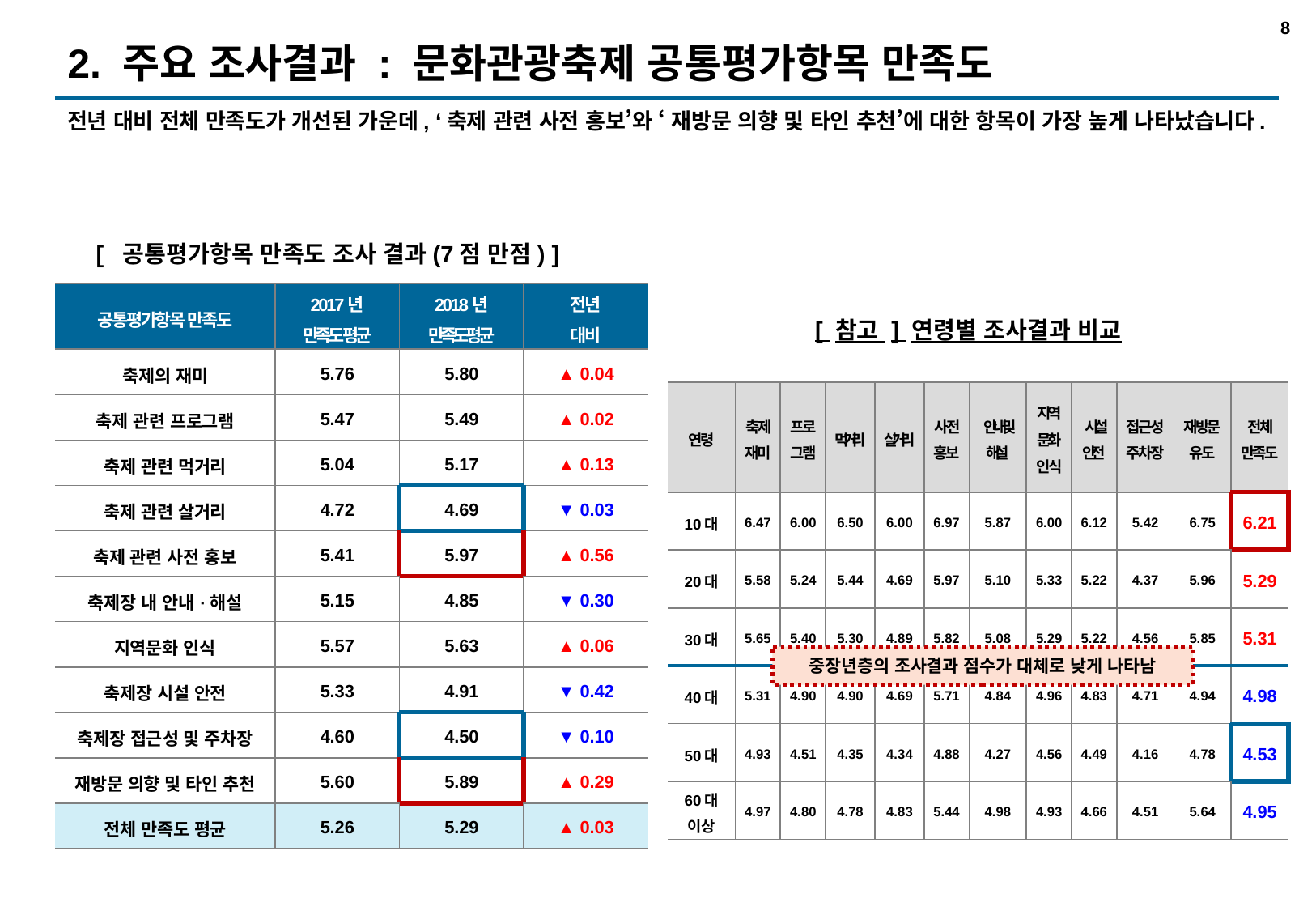

# 2. 주요 조사결과 : 문화관광축제 공통평가항목 만족도
전년 대비 전체 만족도가 개선된 가운데, ‘축제 관련 사전 홍보’와 ‘ 재방문 의향 및 타인 추천’에 대한 항목이 가장 높게 나타났습니다.
[  공통평가항목 만족도 조사 결과(7점 만점) ]
| 공통평가항목 만족도 | 2017년 만족도 평균 | 2018년 만족도 평균 | 전년 대비 |
| --- | --- | --- | --- |
| 축제의 재미 | 5.76 | 5.80 | ▲ 0.04 |
| 축제 관련 프로그램 | 5.47 | 5.49 | ▲ 0.02 |
| 축제 관련 먹거리 | 5.04 | 5.17 | ▲ 0.13 |
| 축제 관련 살거리 | 4.72 | 4.69 | ▼ 0.03 |
| 축제 관련 사전 홍보 | 5.41 | 5.97 | ▲ 0.56 |
| 축제장 내 안내·해설 | 5.15 | 4.85 | ▼ 0.30 |
| 지역문화 인식 | 5.57 | 5.63 | ▲ 0.06 |
| 축제장 시설 안전 | 5.33 | 4.91 | ▼ 0.42 |
| 축제장 접근성 및 주차장 | 4.60 | 4.50 | ▼ 0.10 |
| 재방문 의향 및 타인 추천 | 5.60 | 5.89 | ▲ 0.29 |
| 전체 만족도 평균 | 5.26 | 5.29 | ▲ 0.03 |
[ 참고 ] 연령별 조사결과 비교
| 연령 | 축제 재미 | 프로 그램 | 먹거리 | 살거리 | 사전 홍보 | 안내 및 해설 | 지역 문화 인식 | 시설 안전 | 접근성 주차장 | 재방문 유도 | 전체 만족도 |
| --- | --- | --- | --- | --- | --- | --- | --- | --- | --- | --- | --- |
| 10대 | 6.47 | 6.00 | 6.50 | 6.00 | 6.97 | 5.87 | 6.00 | 6.12 | 5.42 | 6.75 | 6.21 |
| 20대 | 5.58 | 5.24 | 5.44 | 4.69 | 5.97 | 5.10 | 5.33 | 5.22 | 4.37 | 5.96 | 5.29 |
| 30대 | 5.65 | 5.40 | 5.30 | 4.89 | 5.82 | 5.08 | 5.29 | 5.22 | 4.56 | 5.85 | 5.31 |
| 40대 | 5.31 | 4.90 | 4.90 | 4.69 | 5.71 | 4.84 | 4.96 | 4.83 | 4.71 | 4.94 | 4.98 |
| 50대 | 4.93 | 4.51 | 4.35 | 4.34 | 4.88 | 4.27 | 4.56 | 4.49 | 4.16 | 4.78 | 4.53 |
| 60대 이상 | 4.97 | 4.80 | 4.78 | 4.83 | 5.44 | 4.98 | 4.93 | 4.66 | 4.51 | 5.64 | 4.95 |
중장년층의 조사결과 점수가 대체로 낮게 나타남